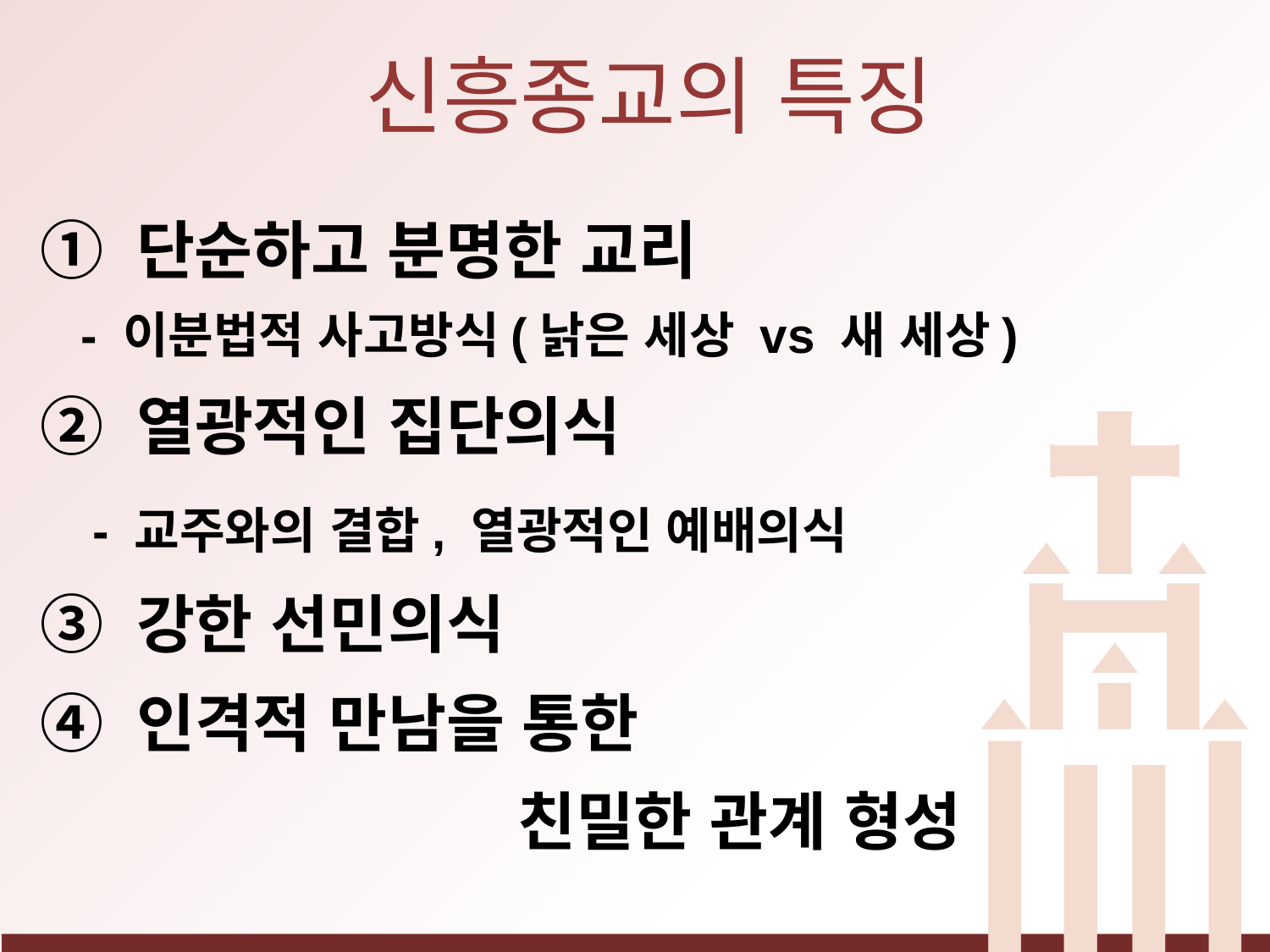

신흥종교의 특징
① 단순하고 분명한 교리
   - 이분법적 사고방식(낡은 세상 vs 새 세상)
② 열광적인 집단의식
   - 교주와의 결합, 열광적인 예배의식
③ 강한 선민의식
④ 인격적 만남을 통한
                          친밀한 관계 형성